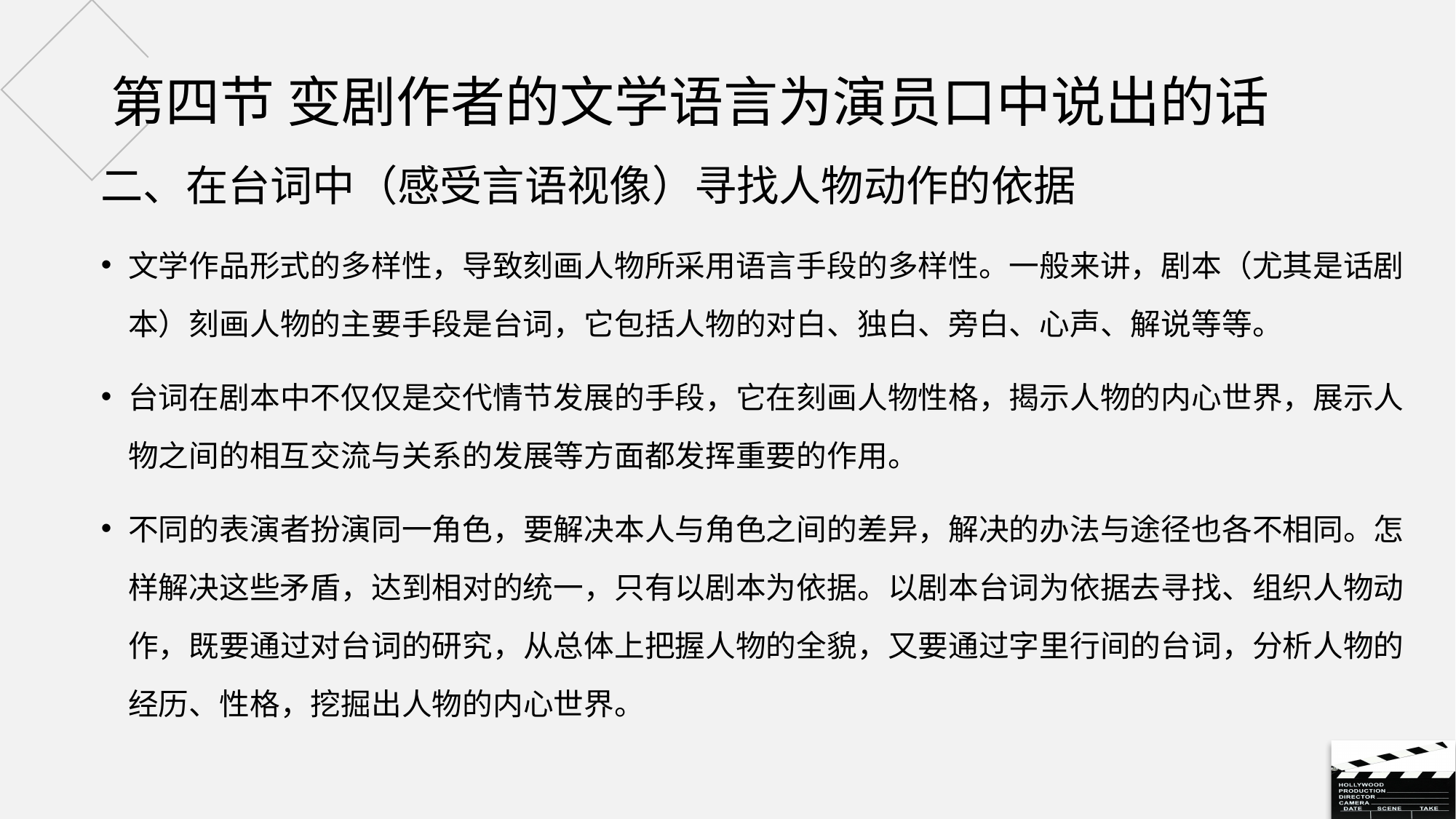

# 第四节 变剧作者的文学语言为演员口中说出的话
二、在台词中（感受言语视像）寻找人物动作的依据
文学作品形式的多样性，导致刻画人物所采用语言手段的多样性。一般来讲，剧本（尤其是话剧本）刻画人物的主要手段是台词，它包括人物的对白、独白、旁白、心声、解说等等。
台词在剧本中不仅仅是交代情节发展的手段，它在刻画人物性格，揭示人物的内心世界，展示人物之间的相互交流与关系的发展等方面都发挥重要的作用。
不同的表演者扮演同一角色，要解决本人与角色之间的差异，解决的办法与途径也各不相同。怎样解决这些矛盾，达到相对的统一，只有以剧本为依据。以剧本台词为依据去寻找、组织人物动作，既要通过对台词的研究，从总体上把握人物的全貌，又要通过字里行间的台词，分析人物的经历、性格，挖掘出人物的内心世界。